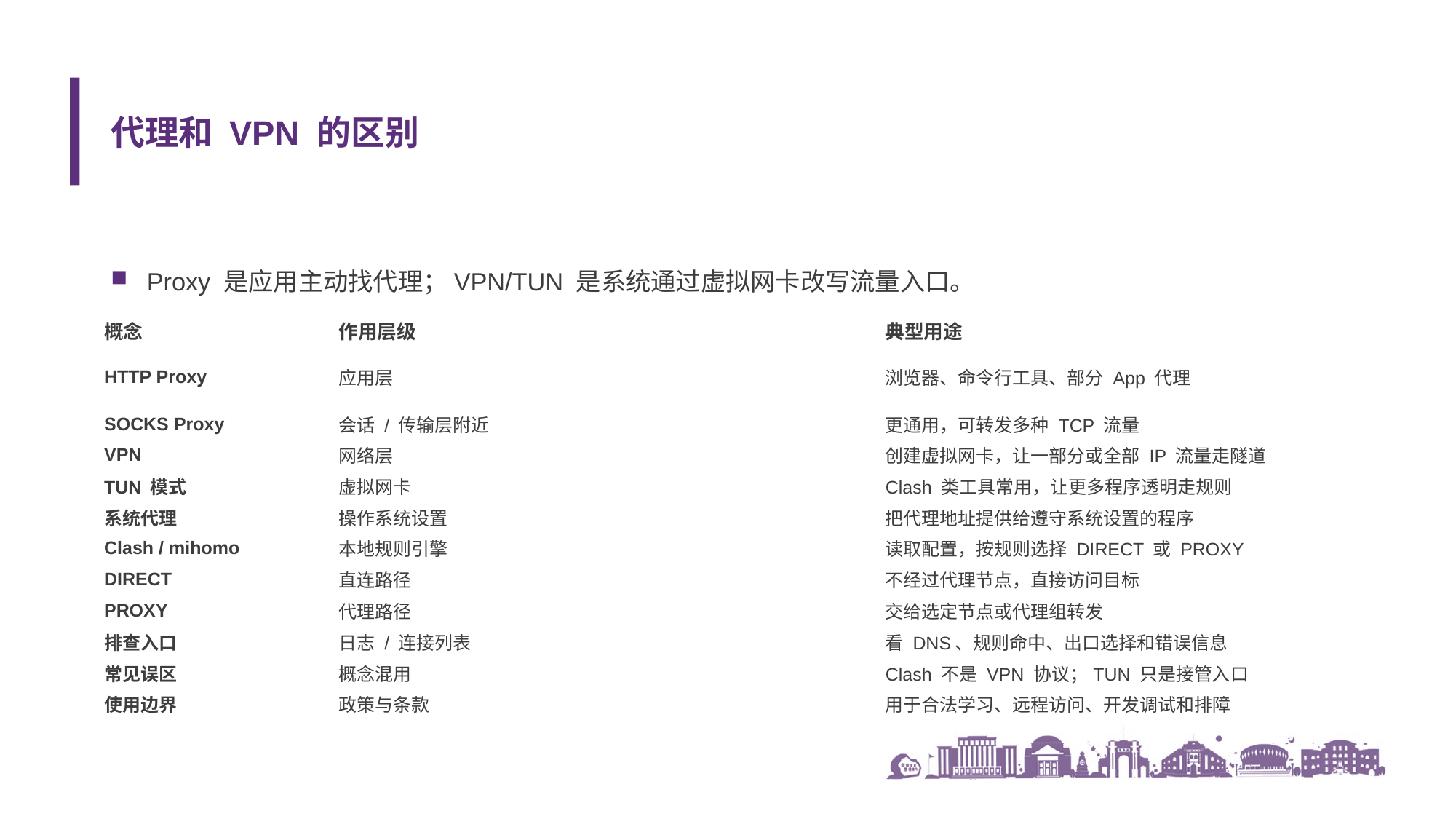

# 代理和 VPN 的区别
Proxy 是应用主动找代理；VPN/TUN 是系统通过虚拟网卡改写流量入口。
| 概念 | 作用层级 | 典型用途 |
| --- | --- | --- |
| HTTP Proxy | 应用层 | 浏览器、命令行工具、部分 App 代理 |
| SOCKS Proxy | 会话 / 传输层附近 | 更通用，可转发多种 TCP 流量 |
| VPN | 网络层 | 创建虚拟网卡，让一部分或全部 IP 流量走隧道 |
| TUN 模式 | 虚拟网卡 | Clash 类工具常用，让更多程序透明走规则 |
| 系统代理 | 操作系统设置 | 把代理地址提供给遵守系统设置的程序 |
| Clash / mihomo | 本地规则引擎 | 读取配置，按规则选择 DIRECT 或 PROXY |
| DIRECT | 直连路径 | 不经过代理节点，直接访问目标 |
| PROXY | 代理路径 | 交给选定节点或代理组转发 |
| 排查入口 | 日志 / 连接列表 | 看 DNS、规则命中、出口选择和错误信息 |
| 常见误区 | 概念混用 | Clash 不是 VPN 协议；TUN 只是接管入口 |
| 使用边界 | 政策与条款 | 用于合法学习、远程访问、开发调试和排障 |